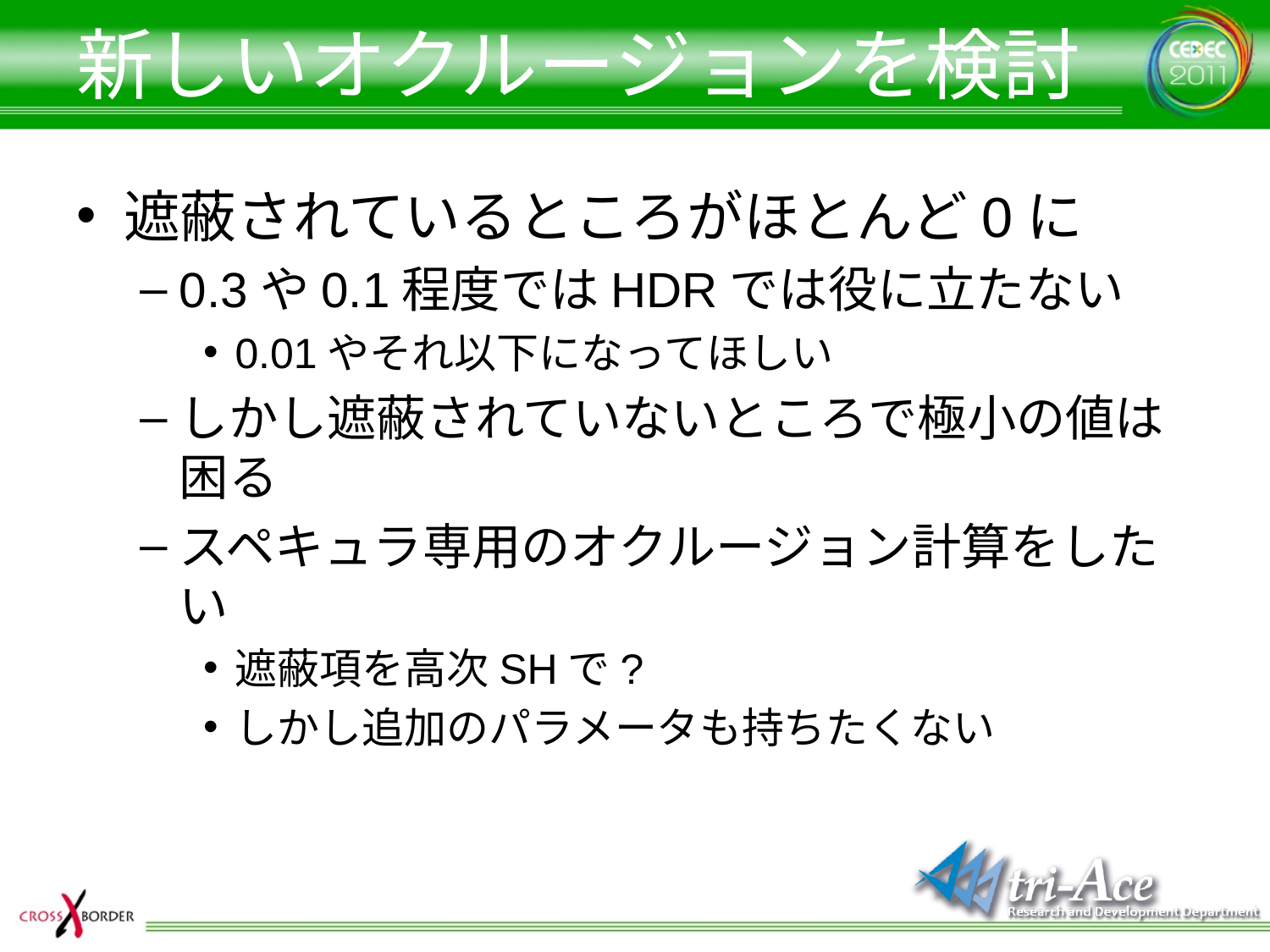

# 新しいオクルージョンを検討
遮蔽されているところがほとんど0に
0.3や0.1程度ではHDRでは役に立たない
0.01やそれ以下になってほしい
しかし遮蔽されていないところで極小の値は困る
スペキュラ専用のオクルージョン計算をしたい
遮蔽項を高次SHで?
しかし追加のパラメータも持ちたくない